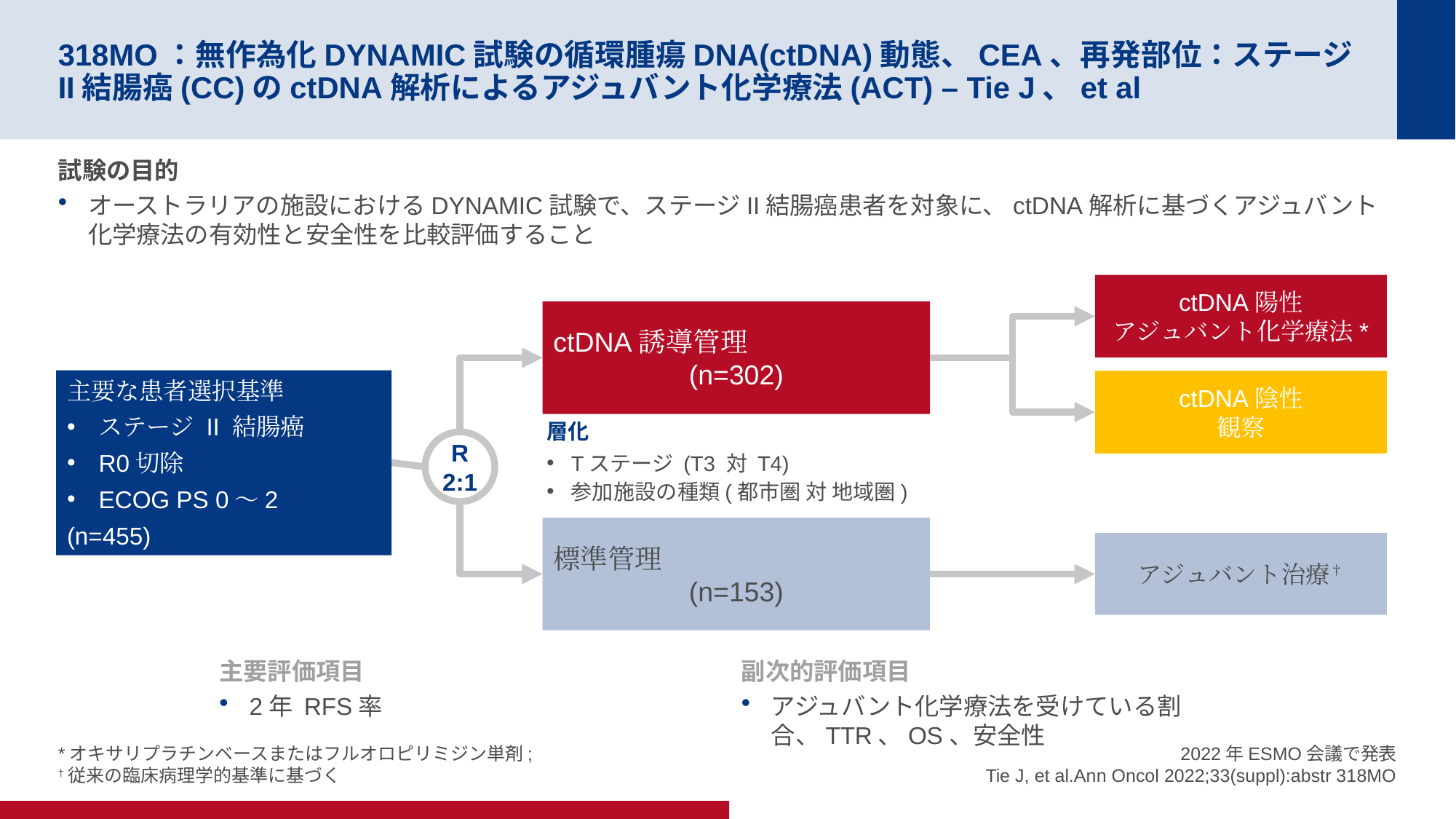

# 318MO：無作為化DYNAMIC試験の循環腫瘍DNA(ctDNA)動態、CEA、再発部位：ステージII結腸癌(CC)のctDNA解析によるアジュバント化学療法(ACT) – Tie J、et al
試験の目的
オーストラリアの施設におけるDYNAMIC試験で、ステージII結腸癌患者を対象に、ctDNA解析に基づくアジュバント化学療法の有効性と安全性を比較評価すること
ctDNA陽性
アジュバント化学療法*
ctDNA誘導管理
(n=302)
主要な患者選択基準
ステージ II 結腸癌
R0切除
ECOG PS 0～2
(n=455)
ctDNA陰性
観察
層化
Tステージ (T3 対 T4)
参加施設の種類(都市圏 対 地域圏)
R
2:1
標準管理
(n=153)
アジュバント治療†
主要評価項目
2年 RFS率
副次的評価項目
アジュバント化学療法を受けている割合、TTR、OS、安全性
*オキサリプラチンベースまたはフルオロピリミジン単剤;
†従来の臨床病理学的基準に基づく

2022年ESMO会議で発表
Tie J, et al.Ann Oncol 2022;33(suppl):abstr 318MO